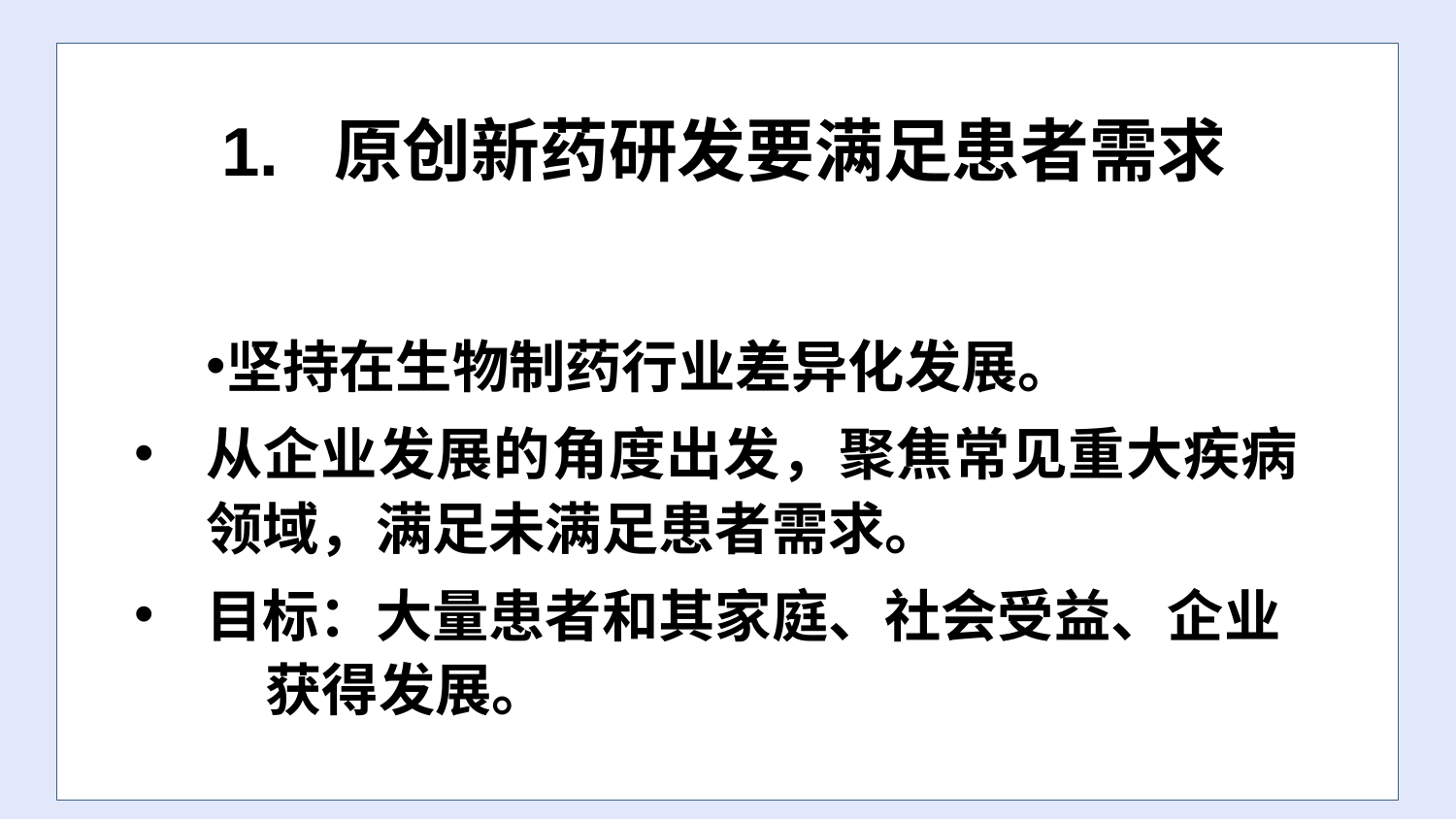

#

1.  原创新药研发要满足患者需求

坚持在生物制药行业差异化发展。
从企业发展的角度出发，聚焦常见重大疾病领域，满足未满足患者需求。
目标：大量患者和其家庭、社会受益、企业
        获得发展。